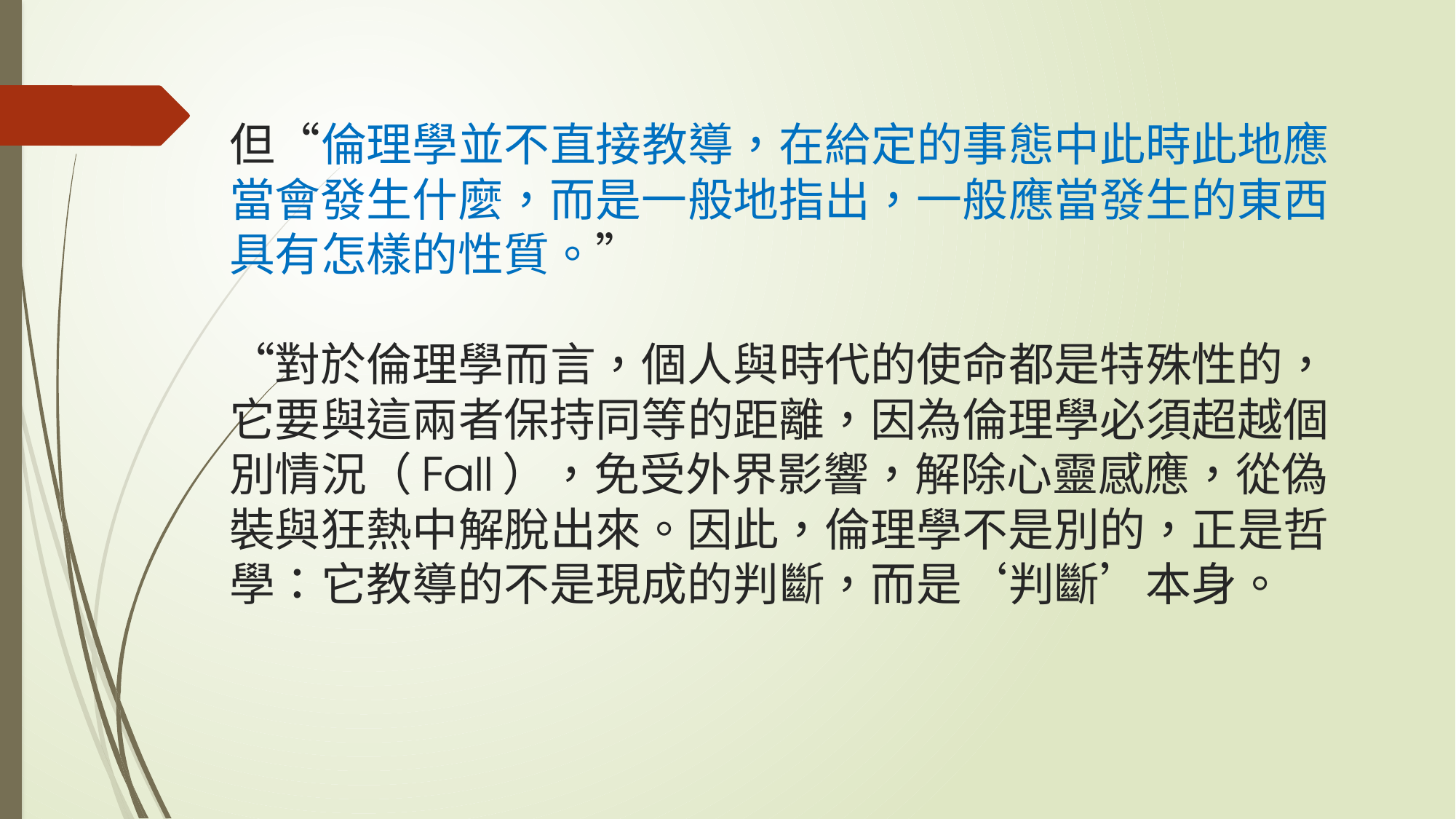

# 但“倫理學並不直接教導，在給定的事態中此時此地應當會發生什麼，而是一般地指出，一般應當發生的東西具有怎樣的性質。”   “對於倫理學而言，個人與時代的使命都是特殊性的，它要與這兩者保持同等的距離，因為倫理學必須超越個別情況（Fall），免受外界影響，解除心靈感應，從偽裝與狂熱中解脫出來。因此，倫理學不是別的，正是哲學：它教導的不是現成的判斷，而是‘判斷’本身。